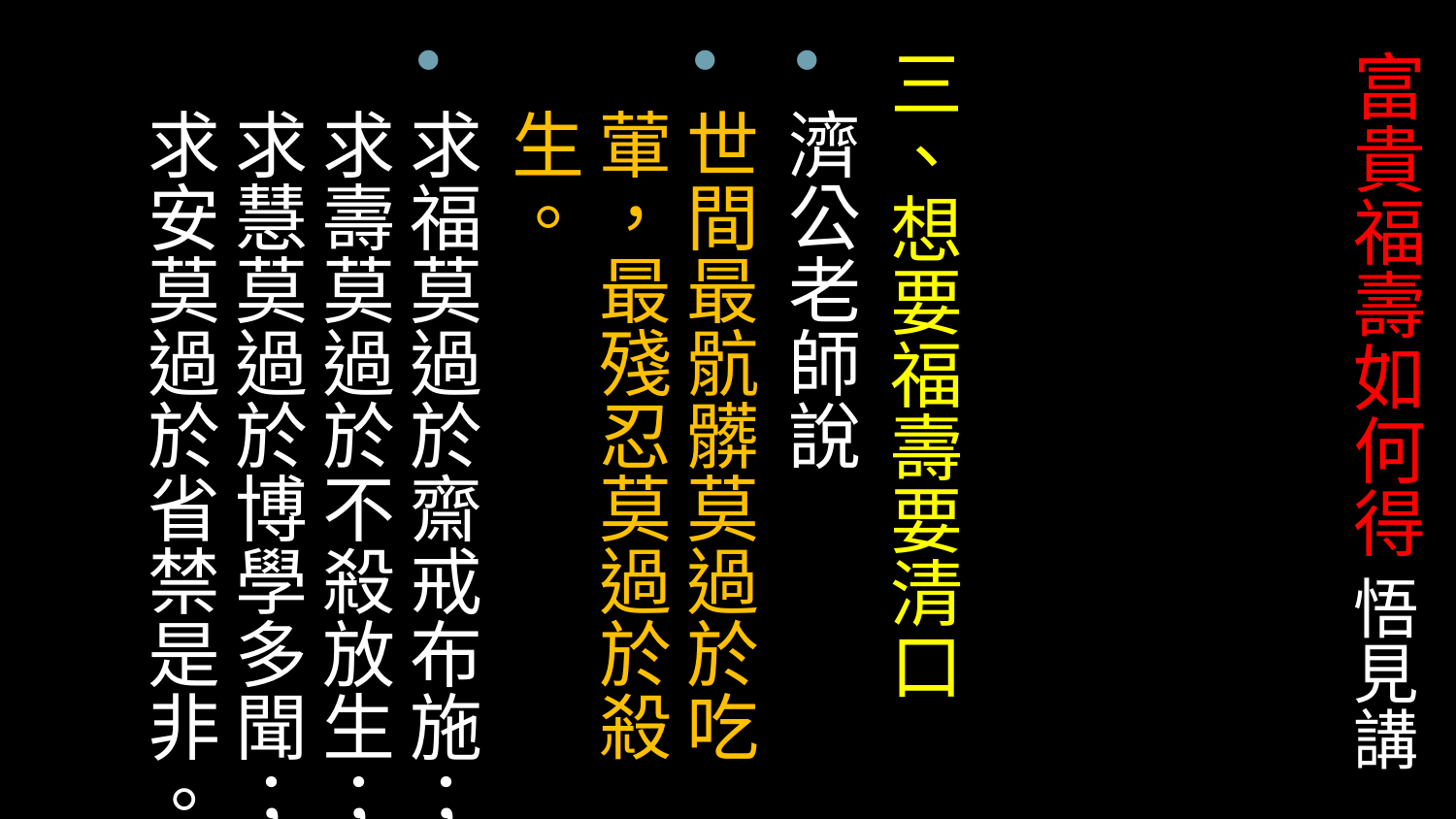

三、想要福壽要清口
濟公老師說
世間最骯髒莫過於吃葷，最殘忍莫過於殺生。
求福莫過於齋戒布施；求壽莫過於不殺放生；求慧莫過於博學多聞；求安莫過於省禁是非。

# 富貴福壽如何得 悟見講